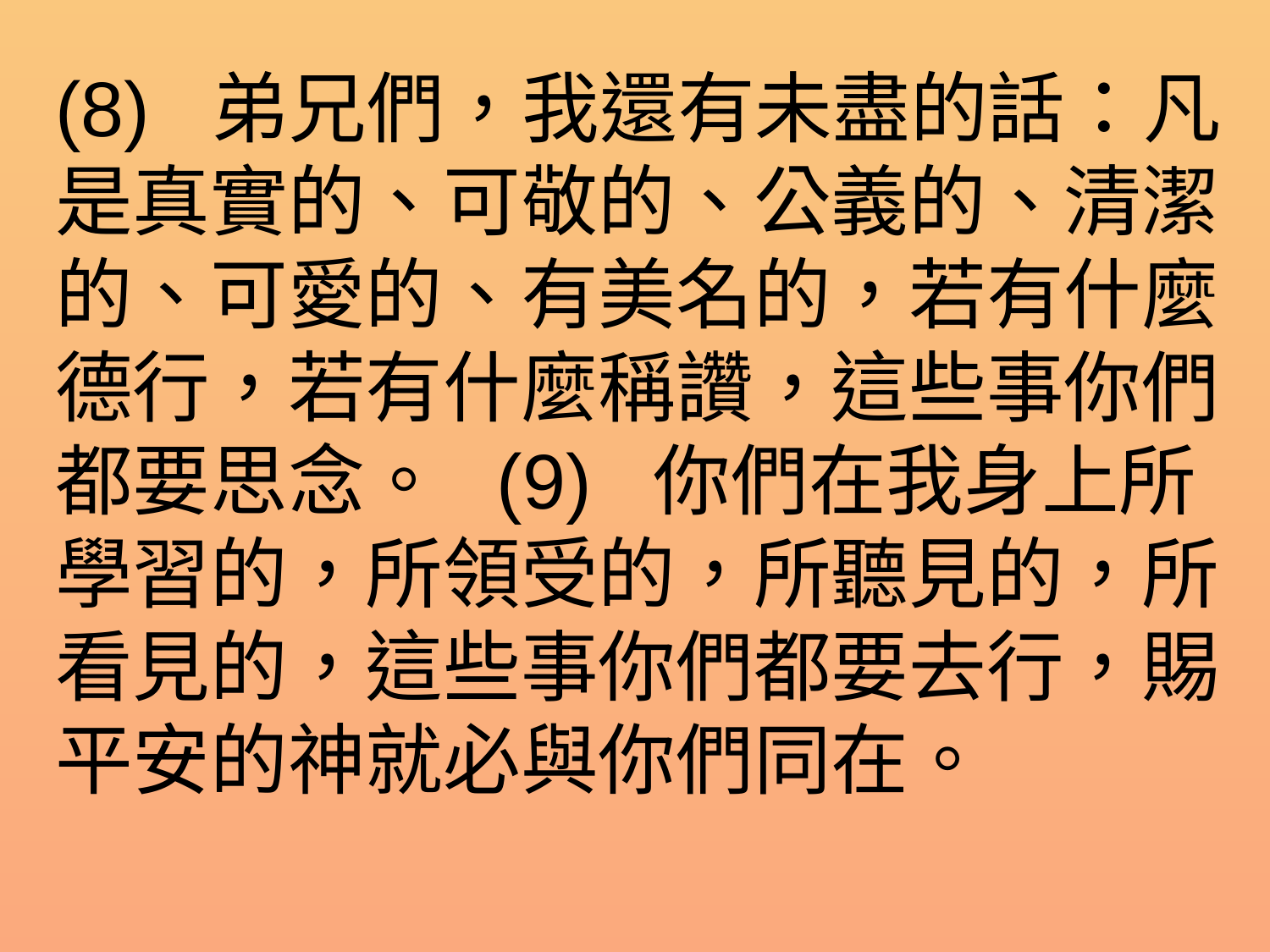

(8)  弟兄們，我還有未盡的話：凡是真實的、可敬的、公義的、清潔的、可愛的、有美名的，若有什麼德行，若有什麼稱讚，這些事你們都要思念。  (9)  你們在我身上所學習的，所領受的，所聽見的，所看見的，這些事你們都要去行，賜平安的神就必與你們同在。